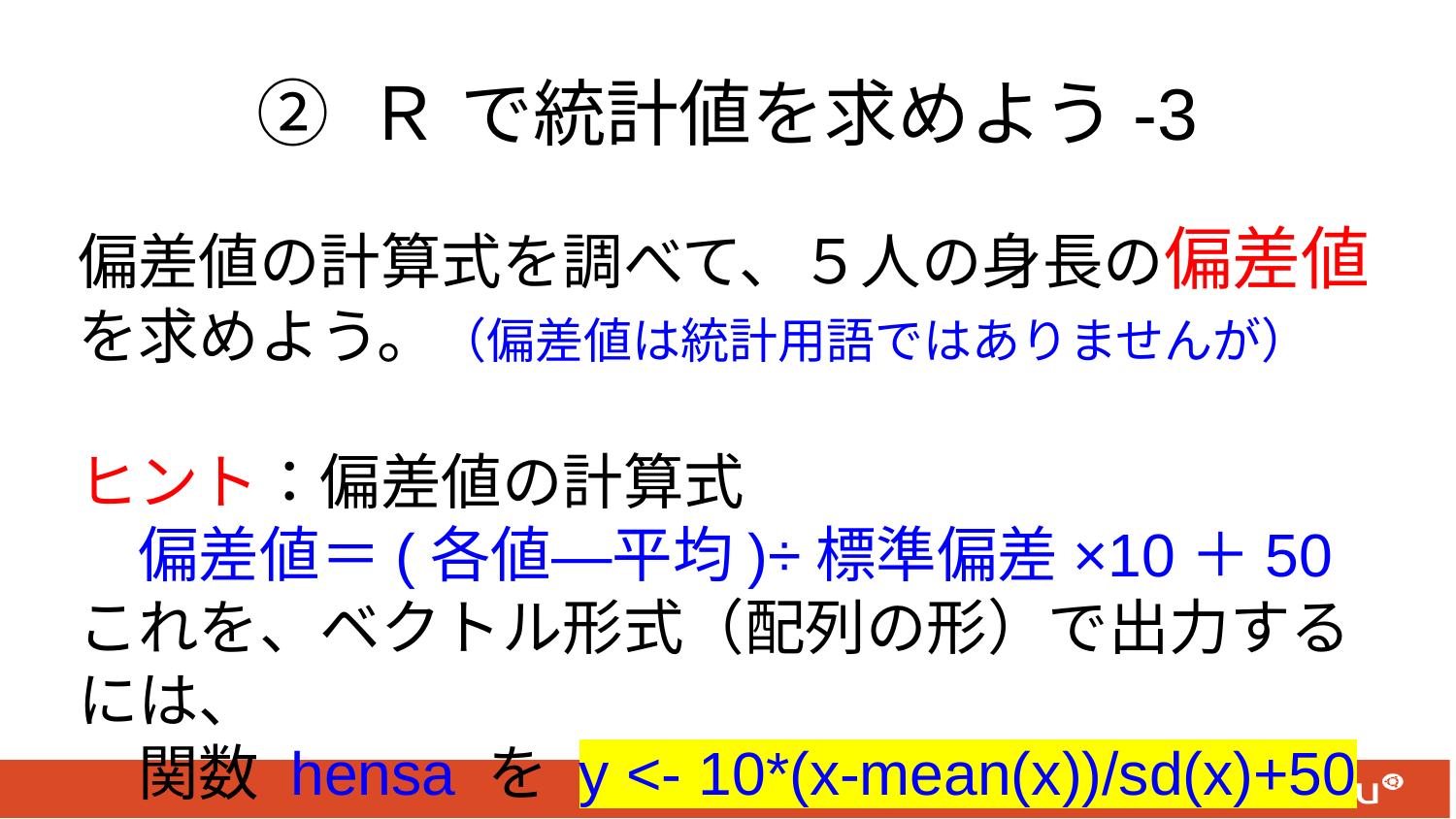

# ② Ｒ で統計値を求めよう-3
偏差値の計算式を調べて、５人の身長の偏差値を求めよう。（偏差値は統計用語ではありませんが）

ヒント：偏差値の計算式
　偏差値＝(各値―平均)÷標準偏差×10＋50
これを、ベクトル形式（配列の形）で出力するには、
　関数 hensa を y <- 10*(x-mean(x))/sd(x)+50